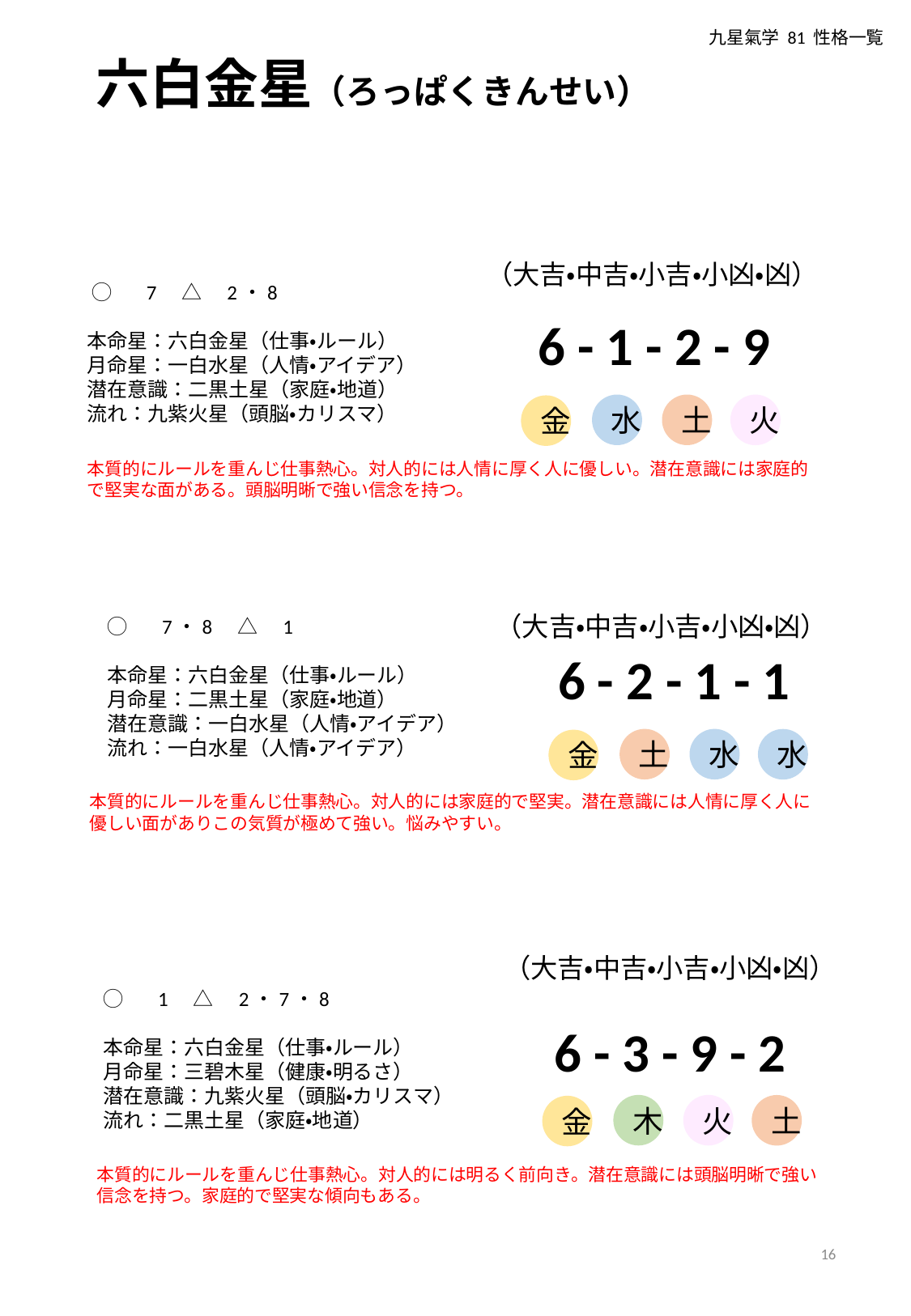

九星氣学 81 性格一覧
六白金星（ろっぱくきんせい）
（大吉・中吉・小吉・小凶・凶）
 ◯　 7　△　2・8

本命星：六白金星（仕事・ルール）
月命星：一白水星（人情・アイデア）
潜在意識：二黒土星（家庭・地道）
流れ：九紫火星（頭脳・カリスマ）
6 - 1 - 2 - 9
水
土
火
金
本質的にルールを重んじ仕事熱心。対人的には人情に厚く人に優しい。潜在意識には家庭的で堅実な面がある。頭脳明晰で強い信念を持つ。
（大吉・中吉・小吉・小凶・凶）
◯　 7・8　△　1

本命星：六白金星（仕事・ルール）
月命星：二黒土星（家庭・地道）
潜在意識：一白水星（人情・アイデア）
流れ：一白水星（人情・アイデア）
6 - 2 - 1 - 1
土
水
水
金
本質的にルールを重んじ仕事熱心。対人的には家庭的で堅実。潜在意識には人情に厚く人に優しい面がありこの気質が極めて強い。悩みやすい。
（大吉・中吉・小吉・小凶・凶）
◯　 1　△　2・7・8

本命星：六白金星（仕事・ルール）
月命星：三碧木星（健康・明るさ）
潜在意識：九紫火星（頭脳・カリスマ）
流れ：二黒土星（家庭・地道）
6 - 3 - 9 - 2
木
火
土
金
本質的にルールを重んじ仕事熱心。対人的には明るく前向き。潜在意識には頭脳明晰で強い信念を持つ。家庭的で堅実な傾向もある。
16